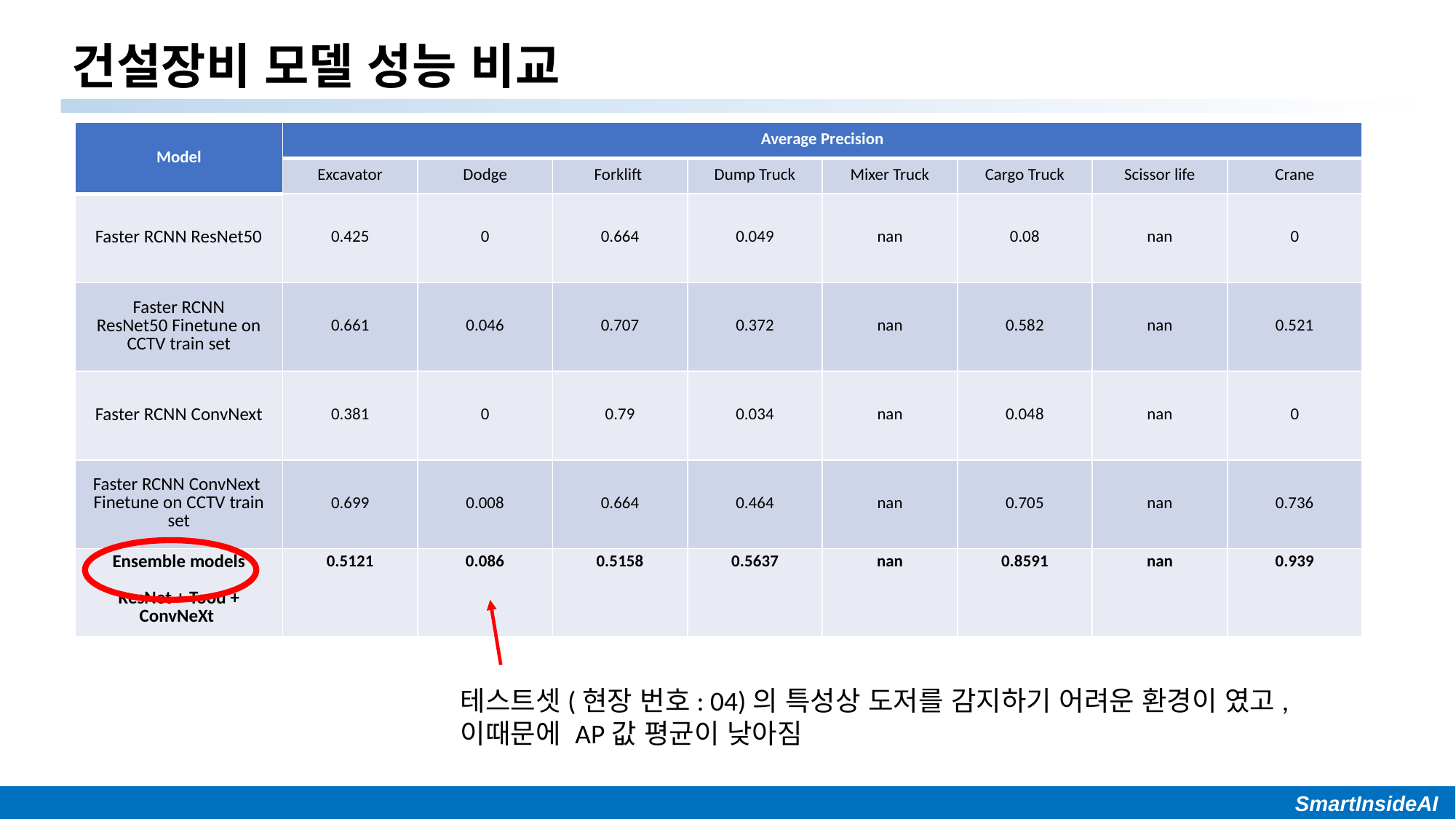

건설장비 모델 성능 비교

| Model​ | Average Precision​ |  |  |  |  |  |  |  |
| --- | --- | --- | --- | --- | --- | --- | --- | --- |
|  | Excavator​ | Dodge​ | Forklift ​ | Dump Truck​ | Mixer Truck​ | Cargo Truck​ | Scissor life​ | Crane​ |
| Faster RCNN ResNet50​ | 0.425​ | 0​ | 0.664​ | 0.049​ | nan​ | 0.08​ | nan​ | 0​ |
| Faster RCNN ResNet50 Finetune on CCTV train set​ | 0.661​ | 0.046​ | 0.707​ | 0.372​ | nan​ | 0.582​ | nan​ | 0.521​ |
| Faster RCNN ConvNext​ | 0.381​ | 0​ | 0.79​ | 0.034​ | nan​ | 0.048​ | nan​ | 0​ |
| Faster RCNN ConvNext  Finetune on CCTV train set​ | 0.699​ | 0.008​ | 0.664​ | 0.464​ | nan​ | 0.705​ | nan​ | 0.736​ |
| Ensemble models ResNet + Tood + ConvNeXt | 0.5121 | 0.086 | 0.5158 | 0.5637 | nan | 0.8591 | nan | 0.939 |

테스트셋(현장 번호: 04)의 특성상 도저를 감지하기 어려운 환경이 였고, 이때문에 AP값 평균이 낮아짐

SmartInsideAI